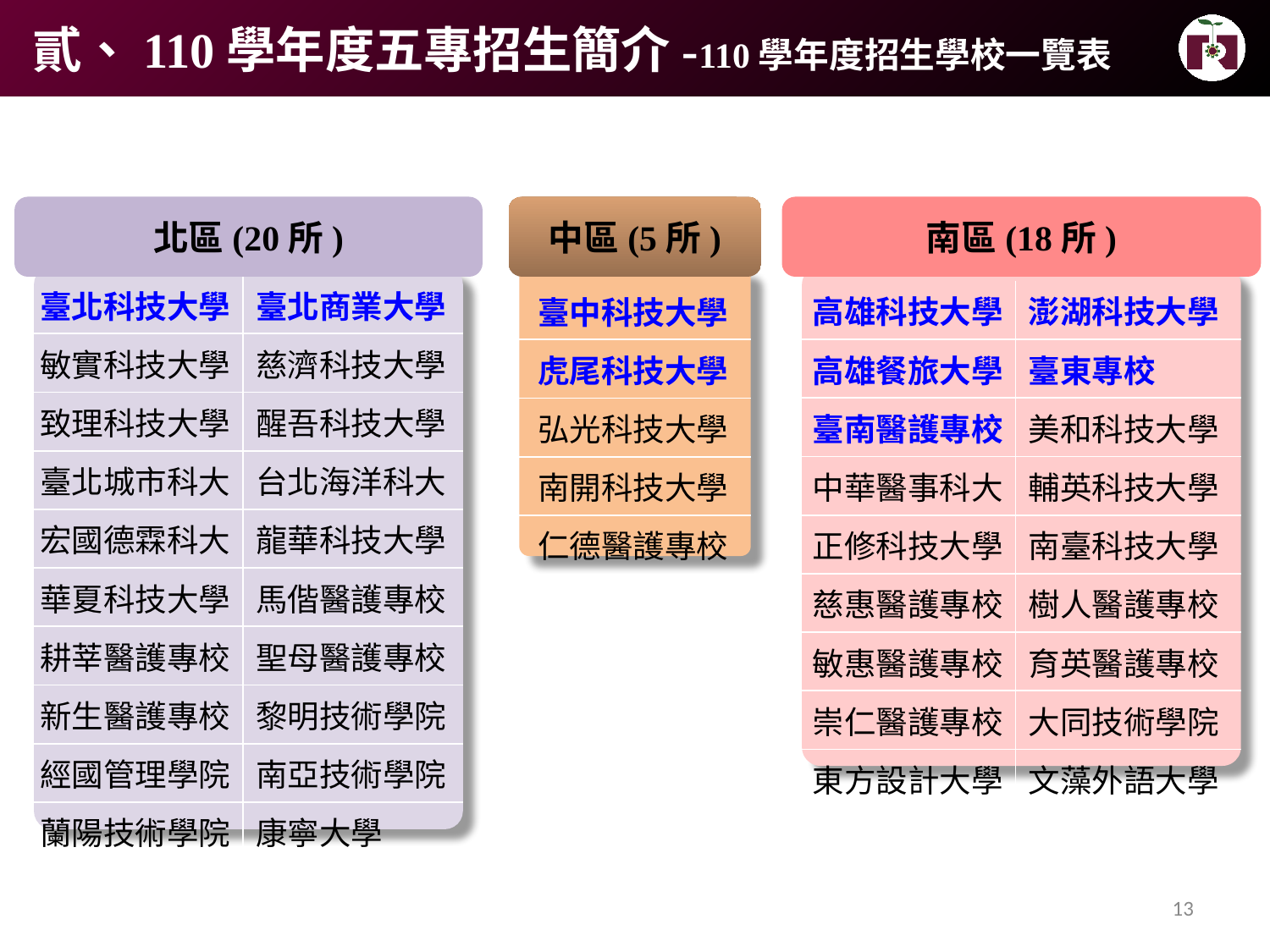

貳、110學年度五專招生簡介-110學年度招生學校一覽表
北區(20所)
中區(5所)
南區(18所)

| 臺北科技大學 | 臺北商業大學 |
| --- | --- |
| 敏實科技大學 | 慈濟科技大學 |
| 致理科技大學 | 醒吾科技大學 |
| 臺北城市科大 | 台北海洋科大 |
| 宏國德霖科大 | 龍華科技大學 |
| 華夏科技大學 | 馬偕醫護專校 |
| 耕莘醫護專校 | 聖母醫護專校 |
| 新生醫護專校 | 黎明技術學院 |
| 經國管理學院 | 南亞技術學院 |
| 蘭陽技術學院 | 康寧大學 |
| 高雄科技大學 | 澎湖科技大學 |
| --- | --- |
| 高雄餐旅大學 | 臺東專校 |
| 臺南醫護專校 | 美和科技大學 |
| 中華醫事科大 | 輔英科技大學 |
| 正修科技大學 | 南臺科技大學 |
| 慈惠醫護專校 | 樹人醫護專校 |
| 敏惠醫護專校 | 育英醫護專校 |
| 崇仁醫護專校 | 大同技術學院 |
| 東方設計大學 | 文藻外語大學 |
| 臺中科技大學 |
| --- |
| 虎尾科技大學 |
| 弘光科技大學 |
| 南開科技大學 |
| 仁德醫護專校 |
13